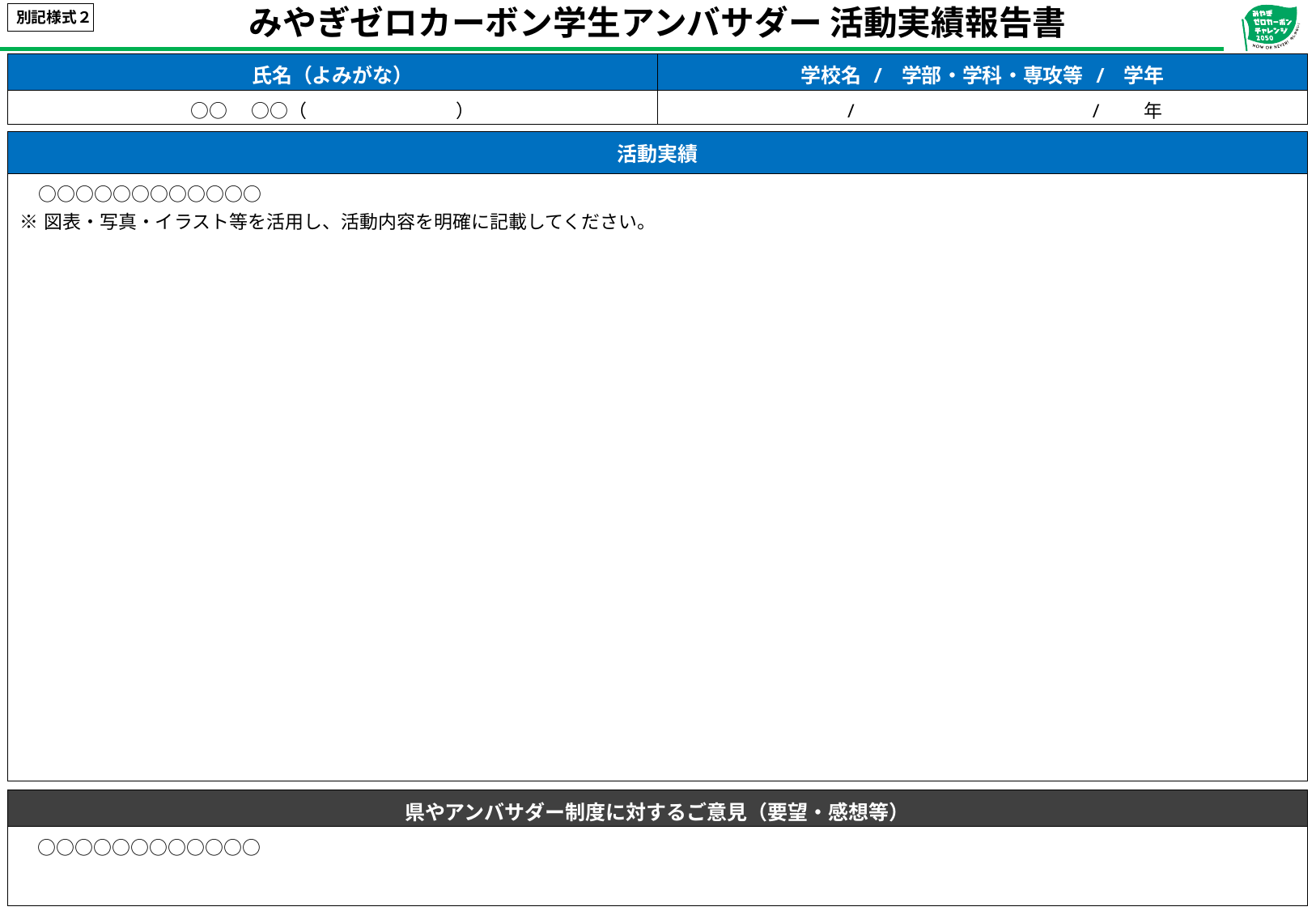

みやぎゼロカーボン学生アンバサダー 活動実績報告書
 別記様式２
| 氏名（よみがな） | 学校名 / 学部・学科・専攻等 / 学年 |
| --- | --- |
| ○○　○○（　　　　　　　　） | /　　　　　　　　　　　　/　　年 |
| 活動実績 |
| --- |
| ○○○○○○○○○○○○ ※図表・写真・イラスト等を活用し、活動内容を明確に記載してください。 |
| 県やアンバサダー制度に対するご意見（要望・感想等） |
| --- |
| ○○○○○○○○○○○○ |